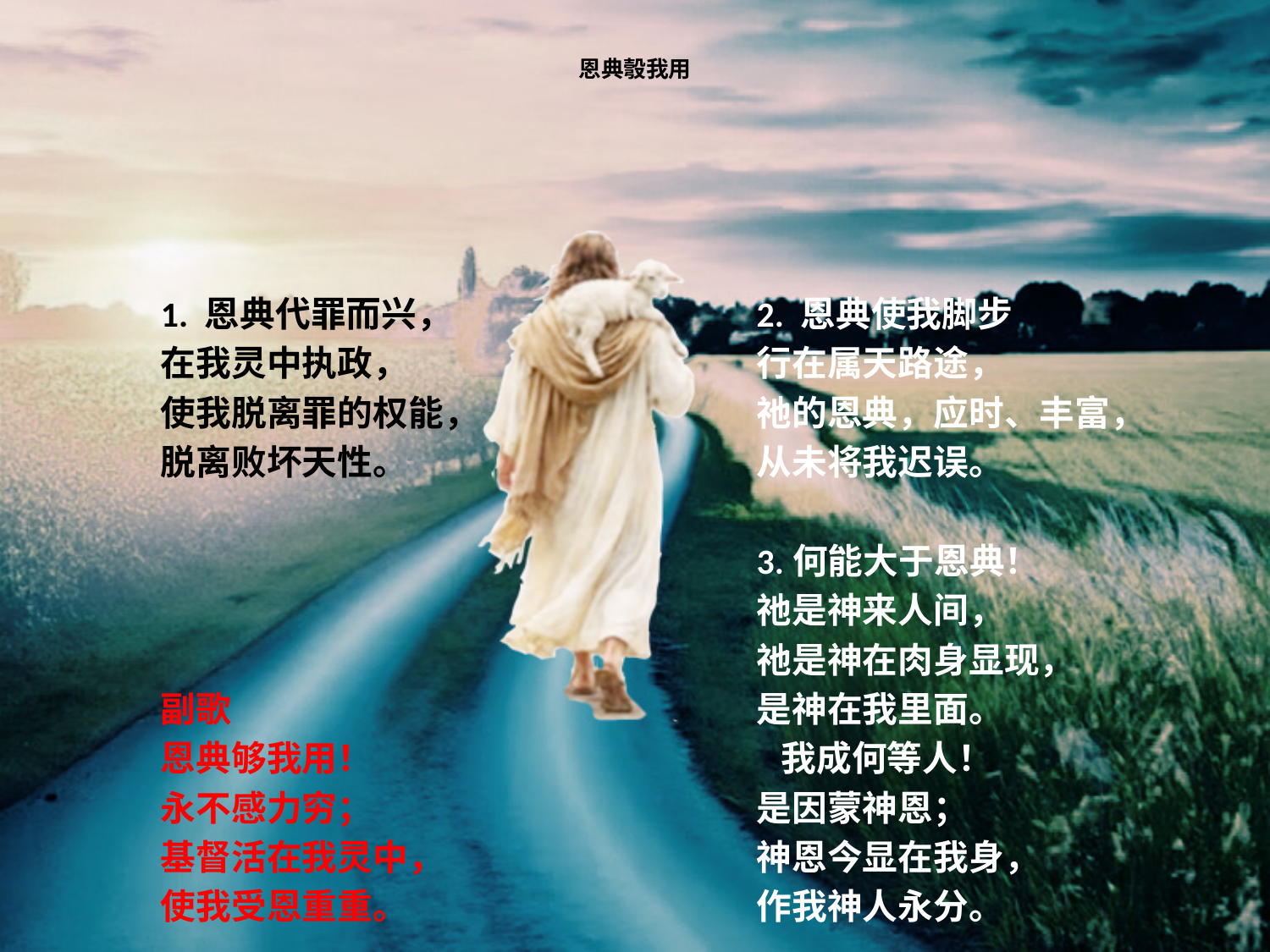

# 恩典彀我用
1. 恩典代罪而兴，
在我灵中执政，
使我脱离罪的权能，
脱离败坏天性。

副歌
恩典够我用！
永不感力穷；
基督活在我灵中，
使我受恩重重。

2. 恩典使我脚步
行在属天路途，
祂的恩典，应时、丰富，
从未将我迟误。

3.何能大于恩典！
祂是神来人间，
祂是神在肉身显现，
是神在我里面。
  我成何等人！
是因蒙神恩；
神恩今显在我身，
作我神人永分。